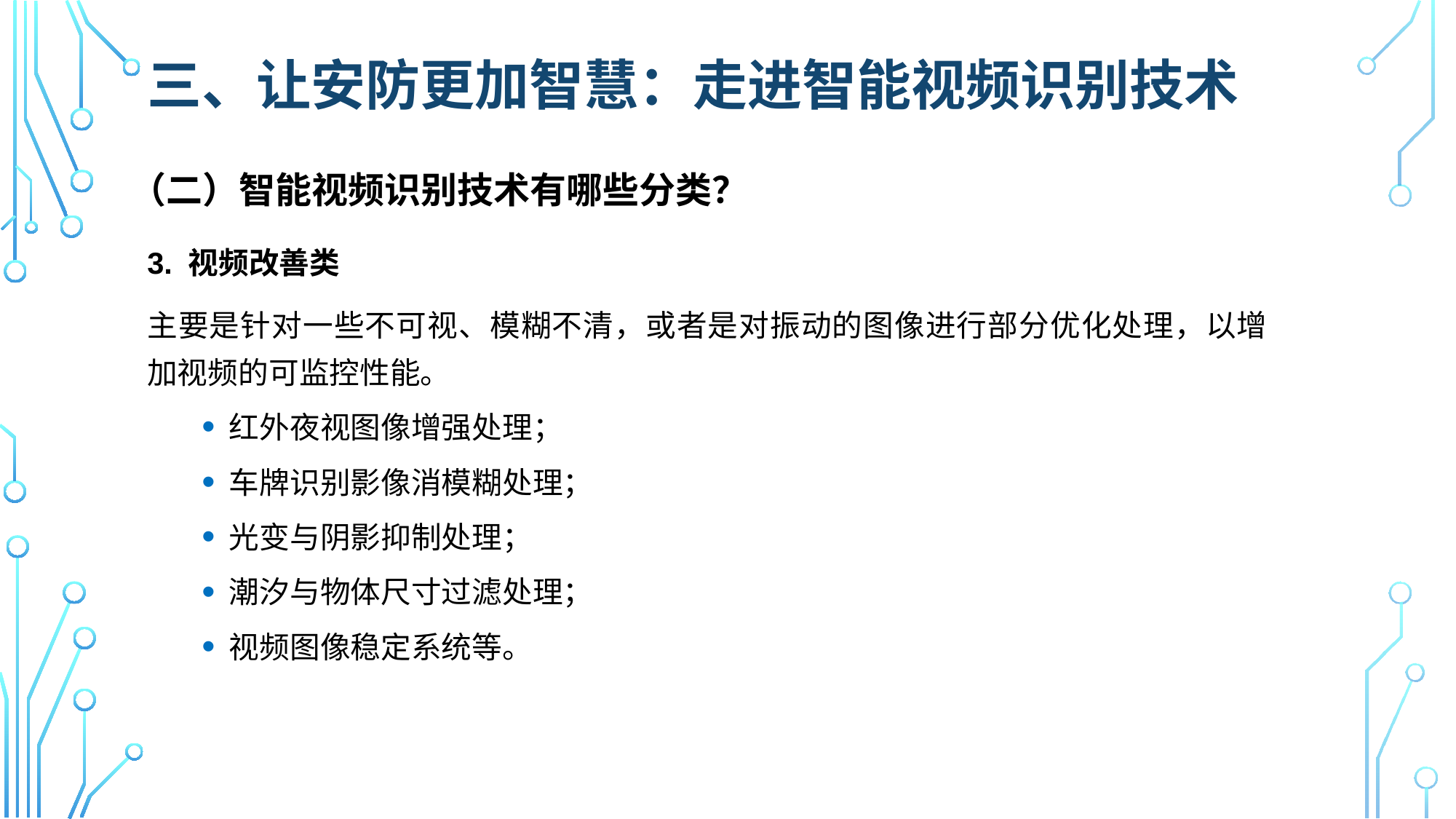

# 三、让安防更加智慧：走进智能视频识别技术
（二）智能视频识别技术有哪些分类？
3. 视频改善类
主要是针对一些不可视、模糊不清，或者是对振动的图像进行部分优化处理，以增加视频的可监控性能。
红外夜视图像增强处理；
车牌识别影像消模糊处理；
光变与阴影抑制处理；
潮汐与物体尺寸过滤处理；
视频图像稳定系统等。